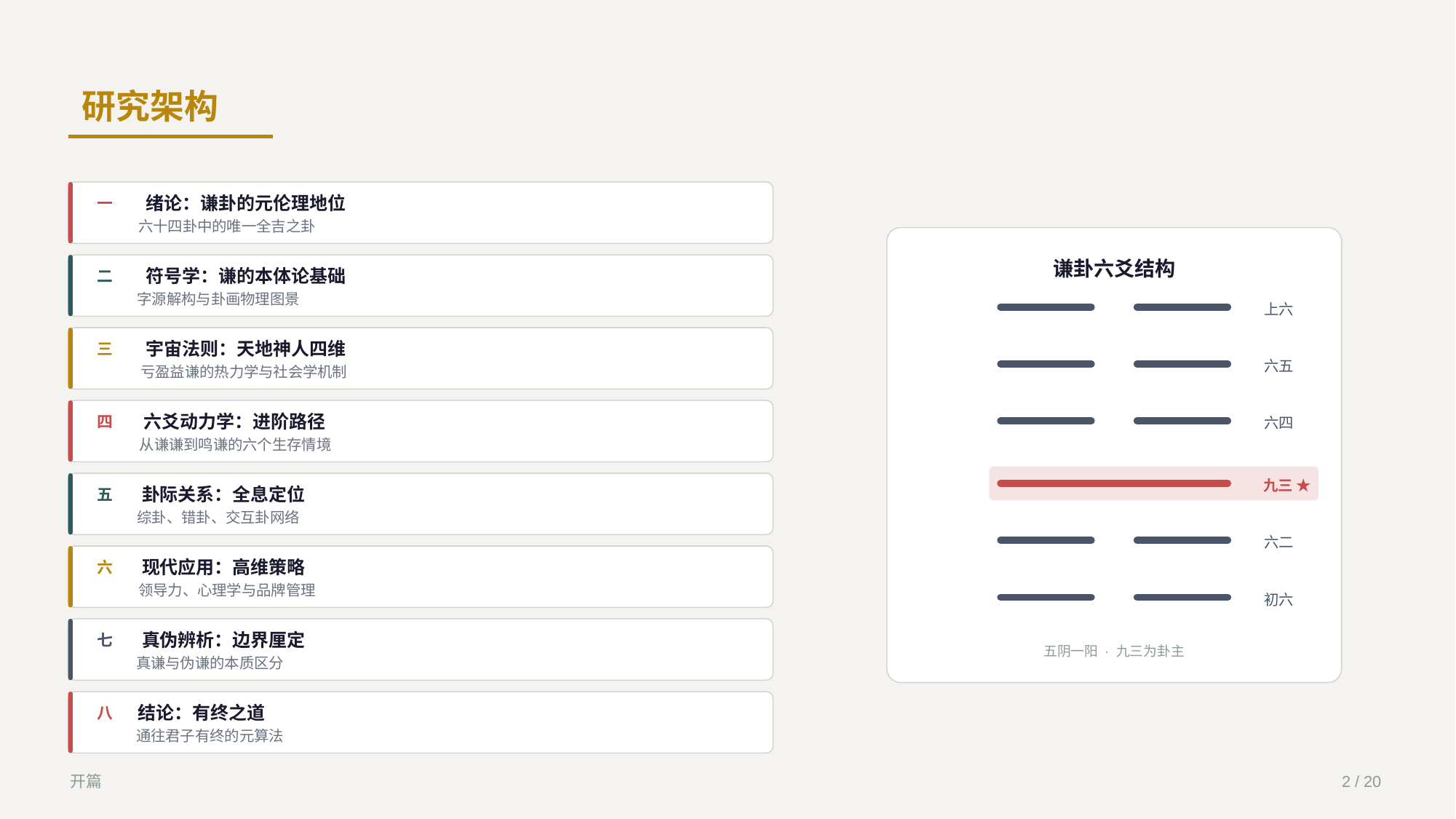

研究架构

绪论：谦卦的元伦理地位
一
六十四卦中的唯一全吉之卦

符号学：谦的本体论基础
二
字源解构与卦画物理图景

宇宙法则：天地神人四维
三
亏盈益谦的热力学与社会学机制

六爻动力学：进阶路径
四
从谦谦到鸣谦的六个生存情境

卦际关系：全息定位
五
综卦、错卦、交互卦网络

现代应用：高维策略
六
领导力、心理学与品牌管理

真伪辨析：边界厘定
七
真谦与伪谦的本质区分

结论：有终之道
八
通往君子有终的元算法

谦卦六爻结构
上六

六五

六四

九三 ★

六二

初六

五阴一阳 · 九三为卦主
开篇
2 / 20